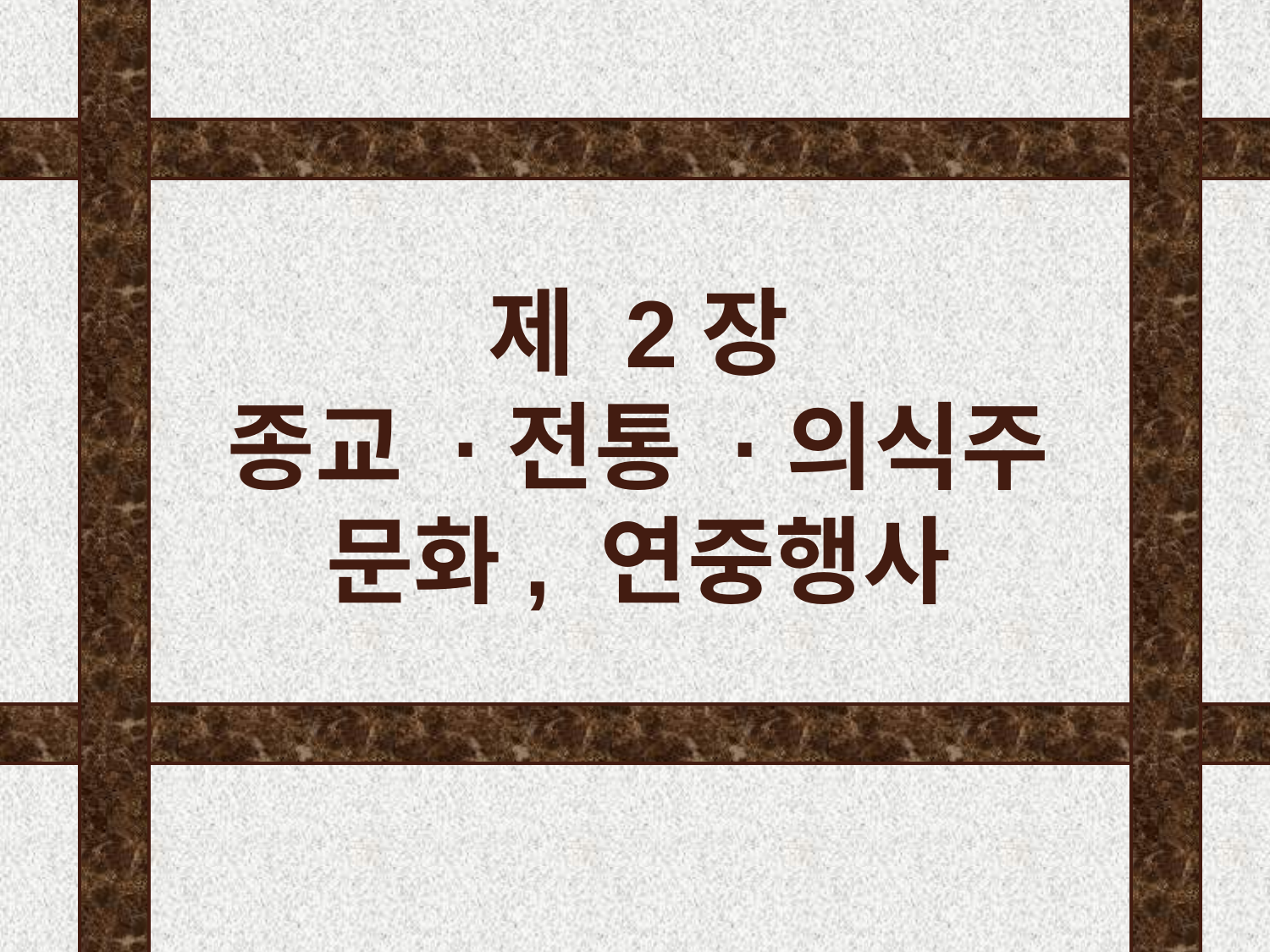

제 2장
종교 ·전통 ·의식주 문화, 연중행사